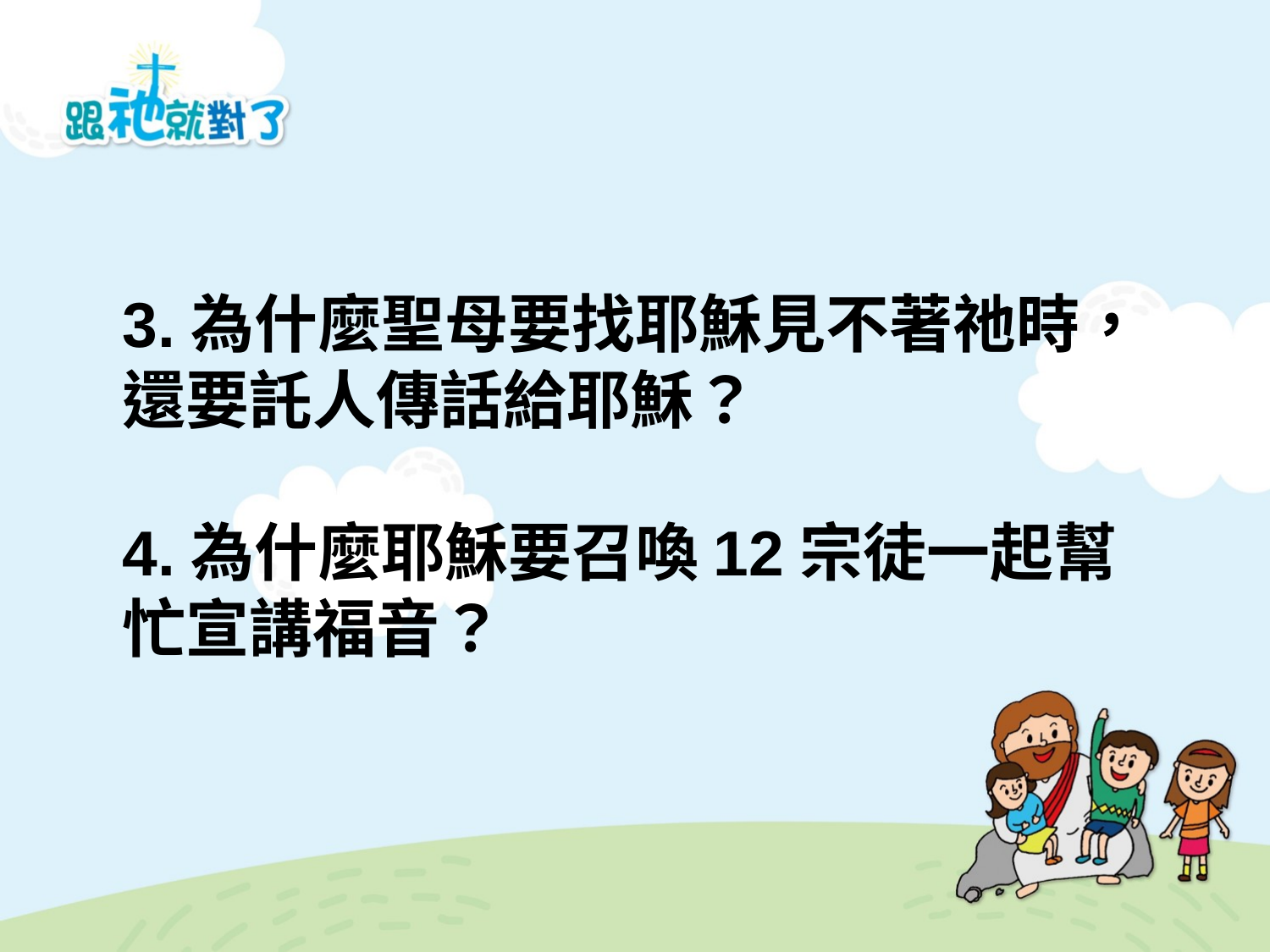

3.為什麼聖母要找耶穌見不著祂時，還要託人傳話給耶穌？

4.為什麼耶穌要召喚12宗徒一起幫忙宣講福音？